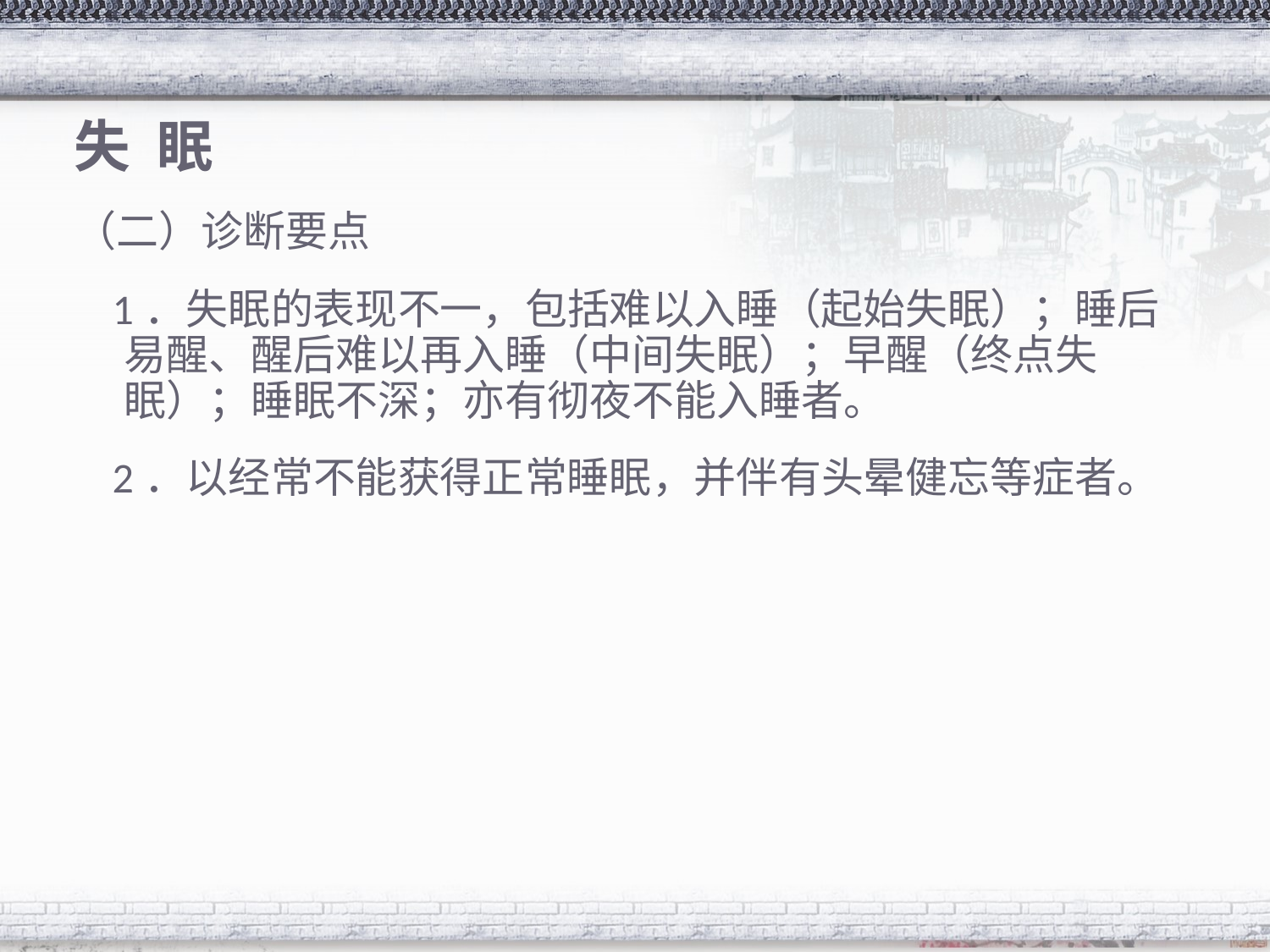

# 失  眠
（二）诊断要点
    1．失眠的表现不一，包括难以入睡（起始失眠）；睡后易醒、醒后难以再入睡（中间失眠）；早醒（终点失眠）；睡眠不深；亦有彻夜不能入睡者。
    2．以经常不能获得正常睡眠，并伴有头晕健忘等症者。